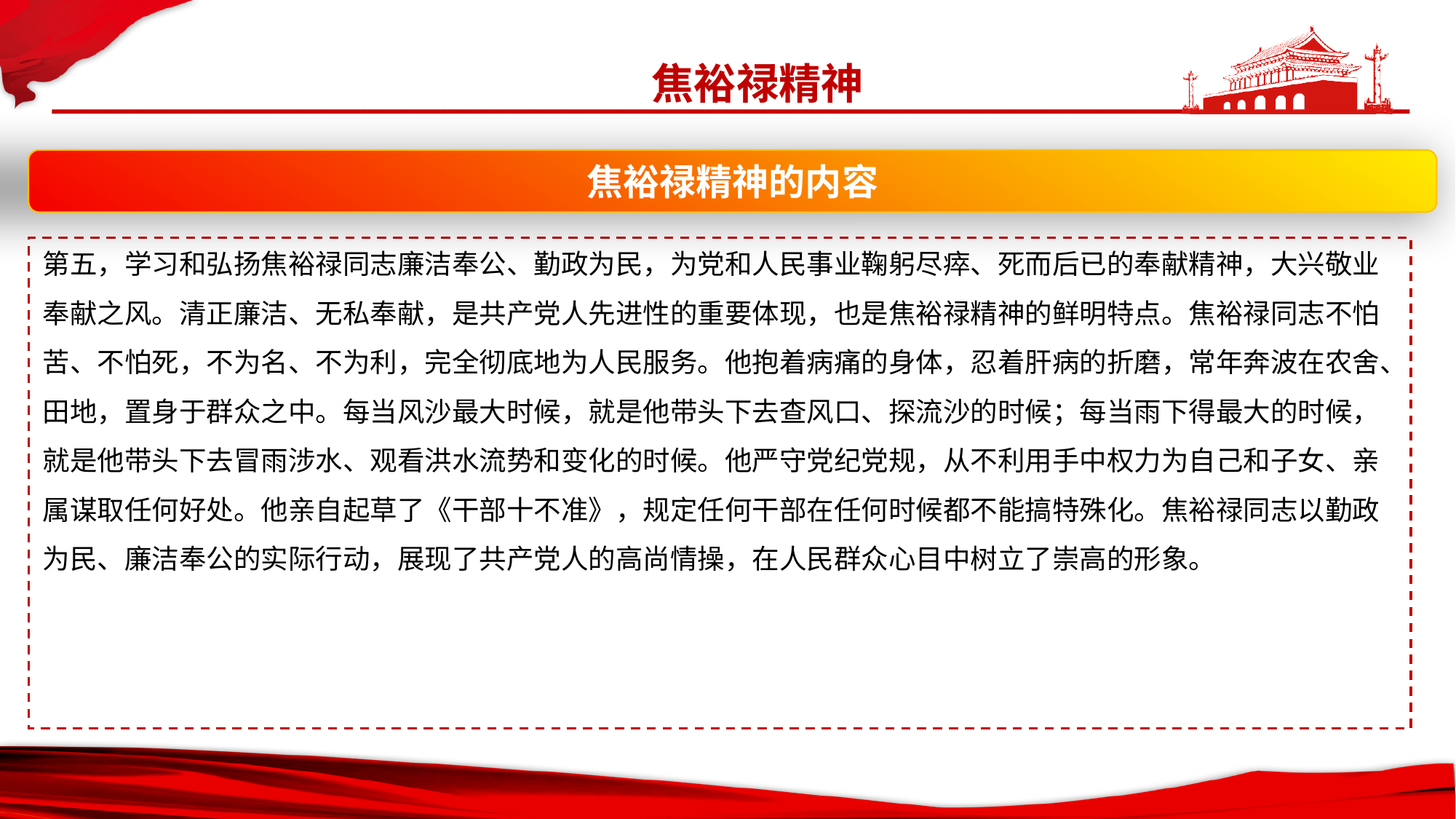

焦裕禄精神
焦裕禄精神的内容
第五，学习和弘扬焦裕禄同志廉洁奉公、勤政为民，为党和人民事业鞠躬尽瘁、死而后已的奉献精神，大兴敬业奉献之风。清正廉洁、无私奉献，是共产党人先进性的重要体现，也是焦裕禄精神的鲜明特点。焦裕禄同志不怕苦、不怕死，不为名、不为利，完全彻底地为人民服务。他抱着病痛的身体，忍着肝病的折磨，常年奔波在农舍、田地，置身于群众之中。每当风沙最大时候，就是他带头下去查风口、探流沙的时候；每当雨下得最大的时候，就是他带头下去冒雨涉水、观看洪水流势和变化的时候。他严守党纪党规，从不利用手中权力为自己和子女、亲属谋取任何好处。他亲自起草了《干部十不准》，规定任何干部在任何时候都不能搞特殊化。焦裕禄同志以勤政为民、廉洁奉公的实际行动，展现了共产党人的高尚情操，在人民群众心目中树立了崇高的形象。